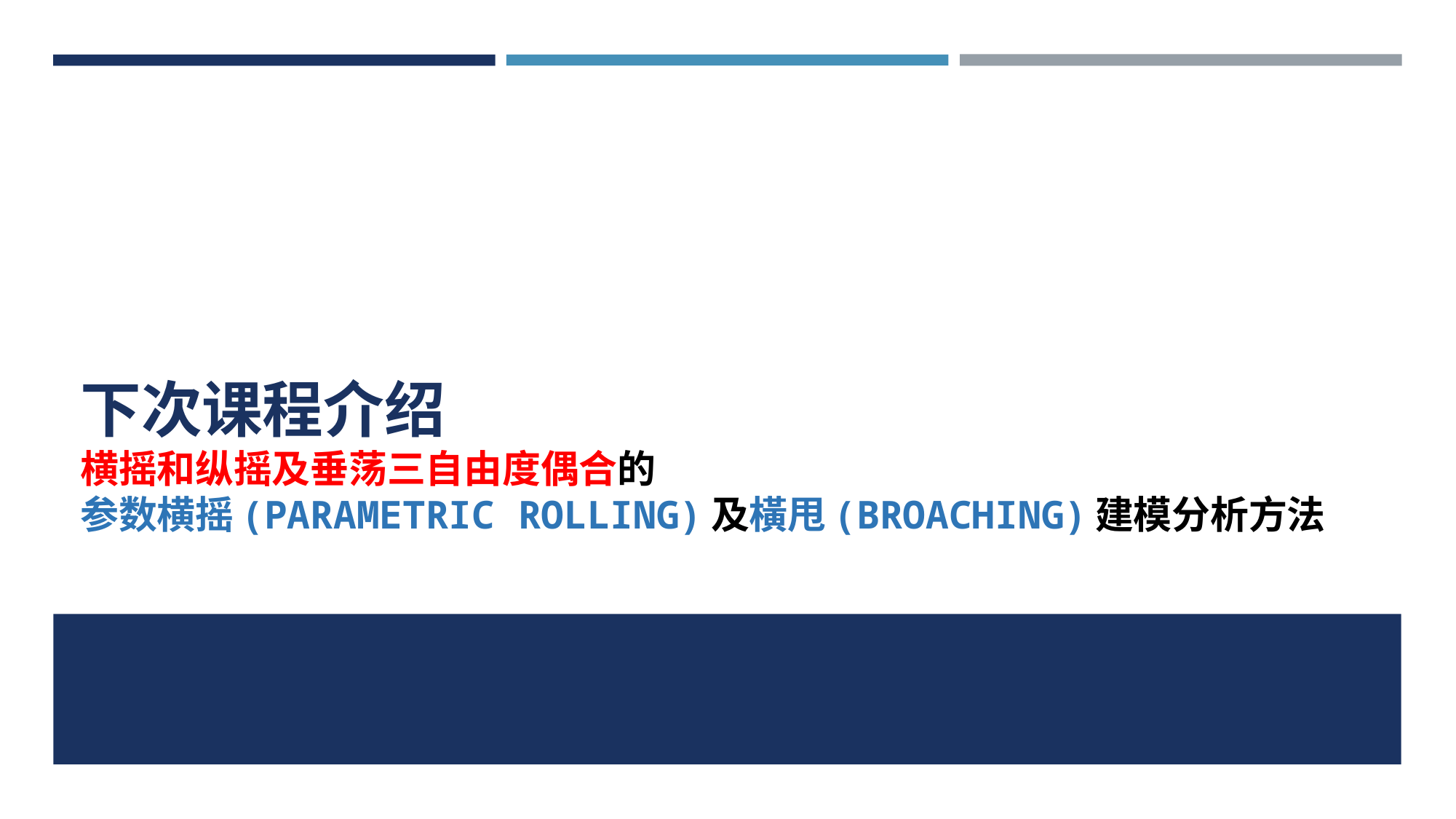

# 下次课程介绍 横摇和纵摇及垂荡三自由度偶合的 参数横摇(parametric rolling)及橫甩(Broaching)建模分析方法